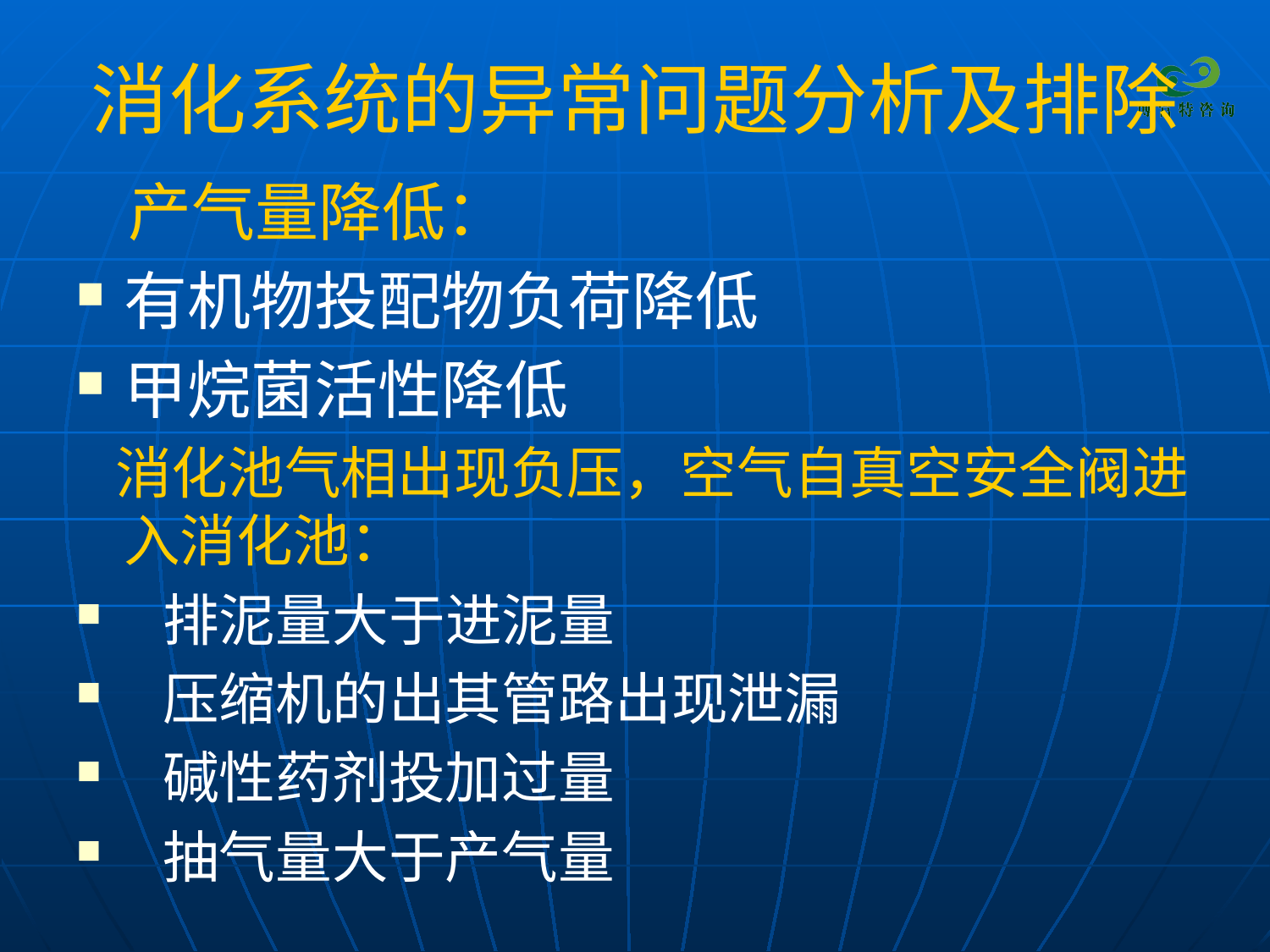

# 消化系统的异常问题分析及排除
   产气量降低：
有机物投配物负荷降低
甲烷菌活性降低
  消化池气相出现负压，空气自真空安全阀进入消化池：
  排泥量大于进泥量
  压缩机的出其管路出现泄漏
  碱性药剂投加过量
  抽气量大于产气量